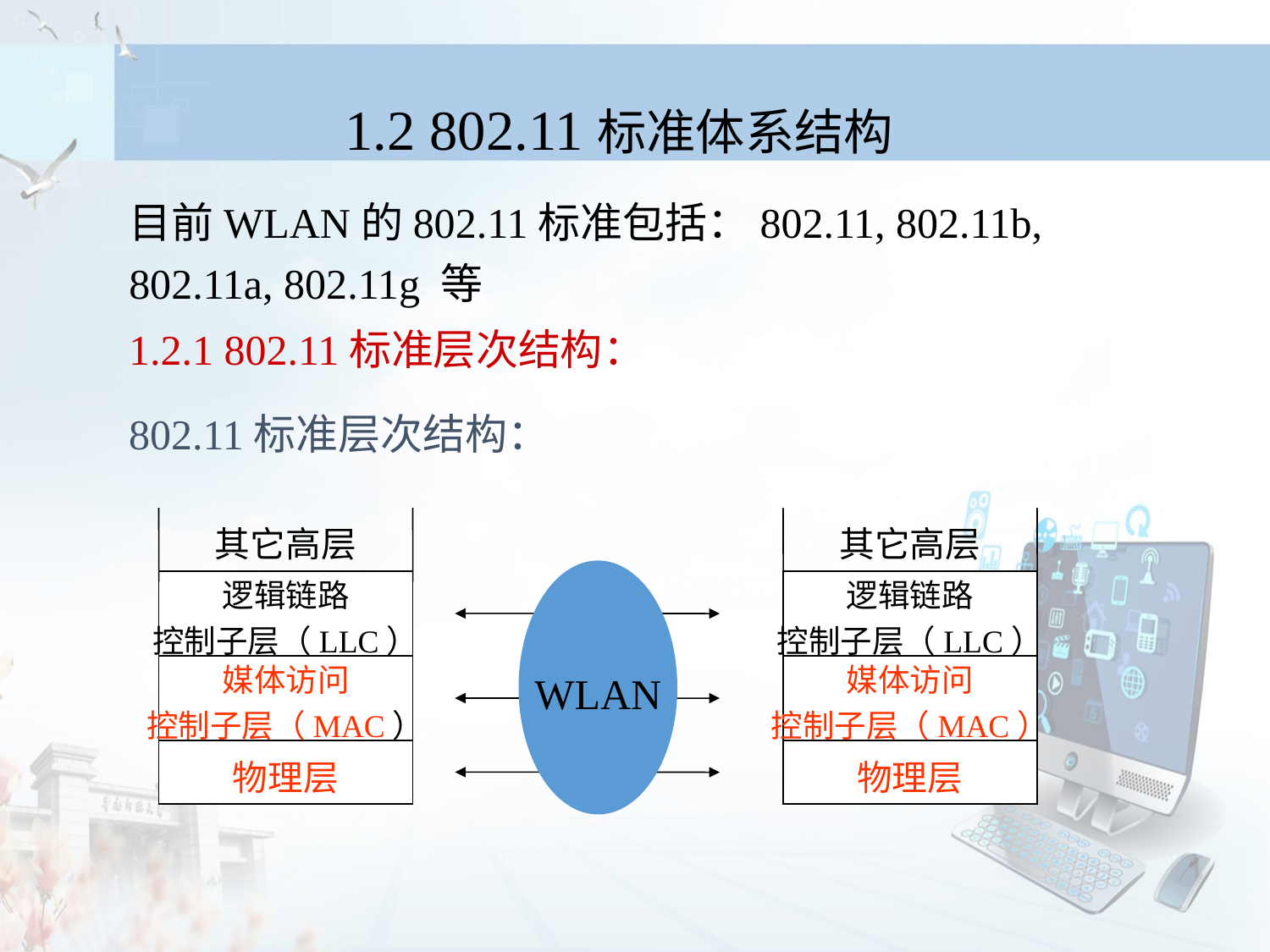

1.2 802.11标准体系结构
目前WLAN的802.11标准包括：802.11, 802.11b, 802.11a, 802.11g 等
1.2.1 802.11标准层次结构：
802.11标准层次结构：

其它高层

其它高层

逻辑链路
控制子层（LLC）
逻辑链路
控制子层（LLC）

WLAN
媒体访问
控制子层（MAC）
媒体访问
控制子层（MAC）

物理层
物理层